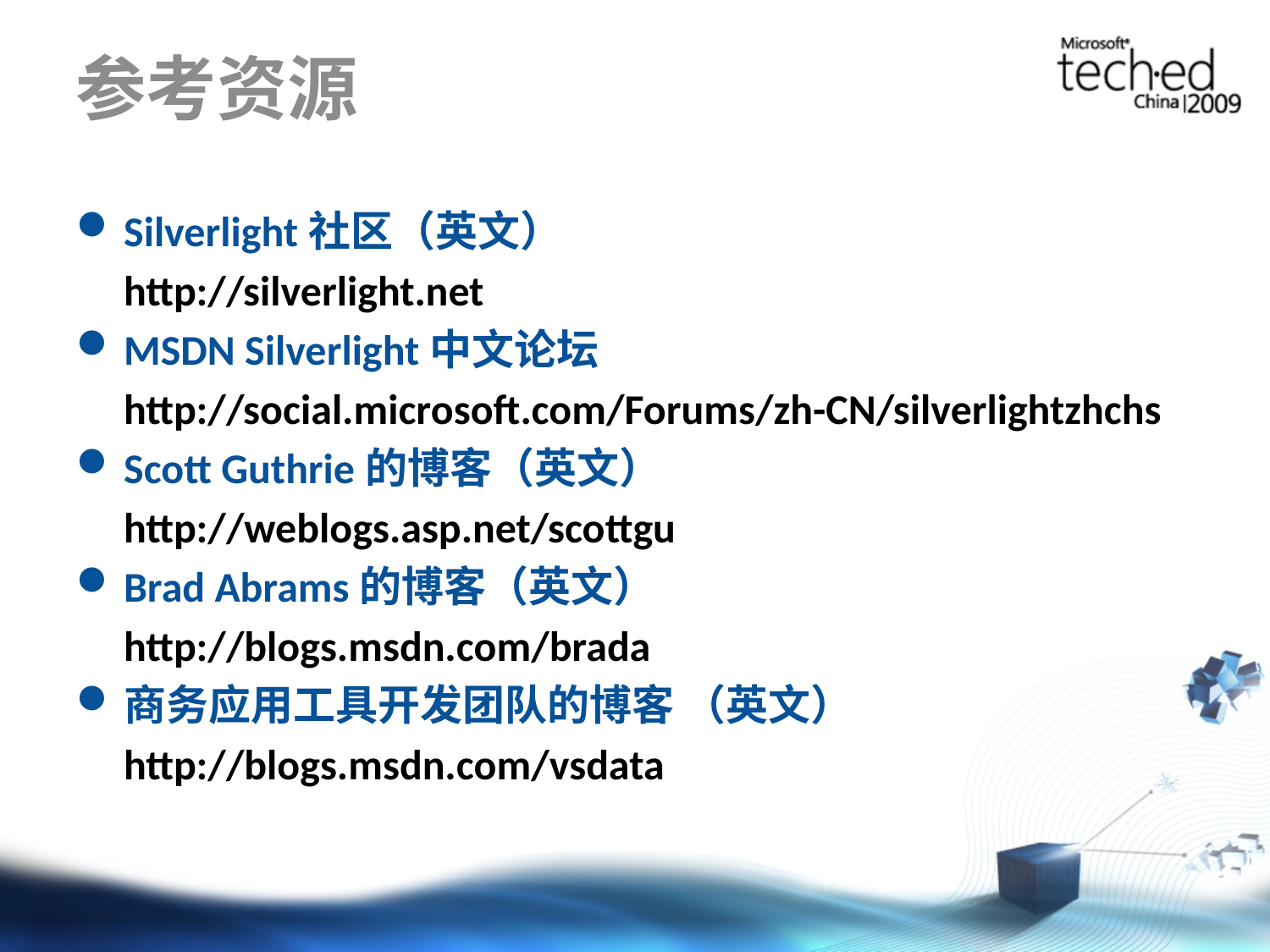

# 参考资源
Silverlight社区（英文）
	http://silverlight.net
MSDN Silverlight中文论坛
	http://social.microsoft.com/Forums/zh-CN/silverlightzhchs
Scott Guthrie的博客（英文）
	http://weblogs.asp.net/scottgu
Brad Abrams的博客（英文）
	http://blogs.msdn.com/brada
商务应用工具开发团队的博客 （英文）
	http://blogs.msdn.com/vsdata